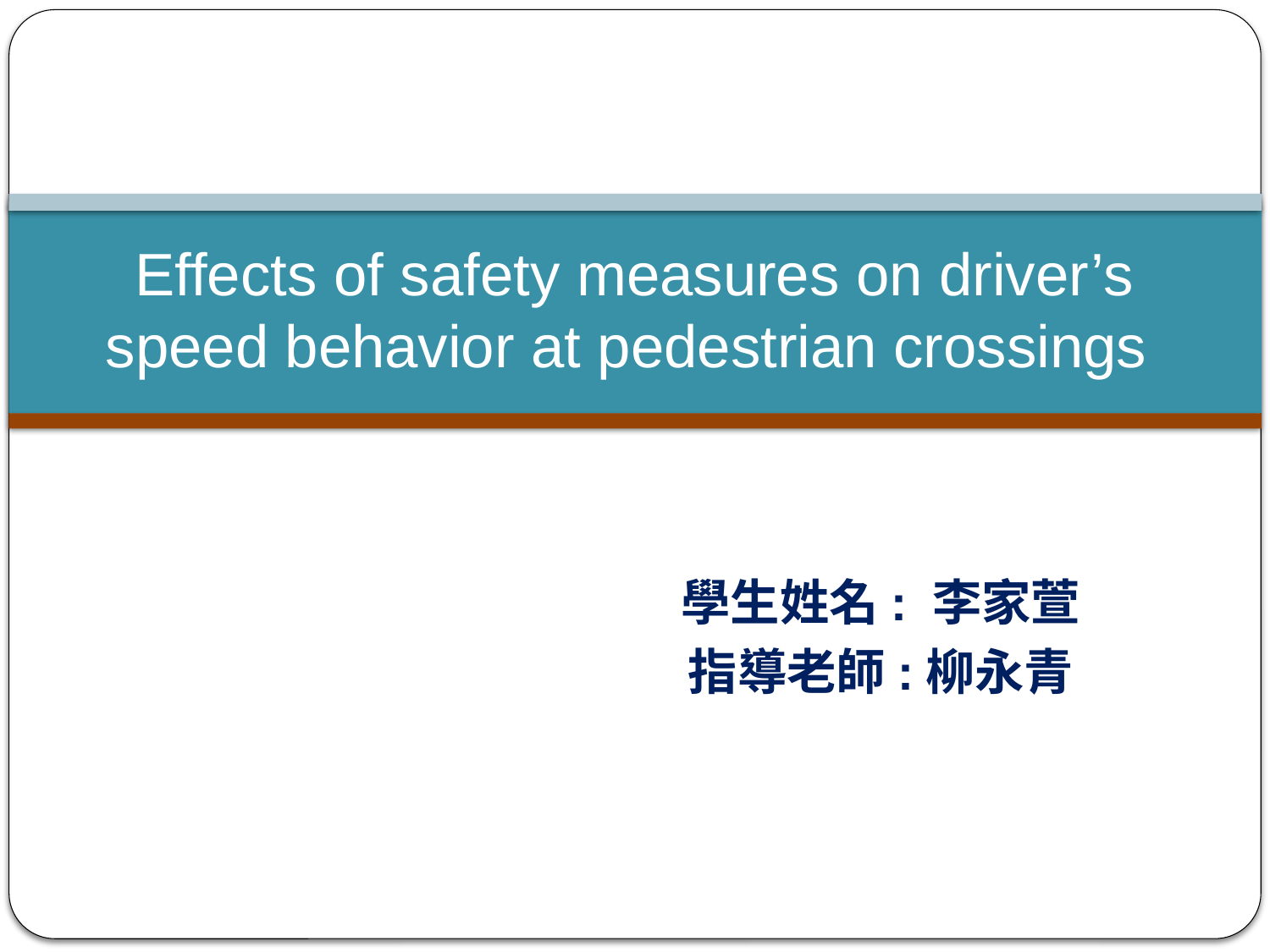

# Effects of safety measures on driver’s speed behavior at pedestrian crossings
學生姓名: 李家萱
指導老師:柳永青